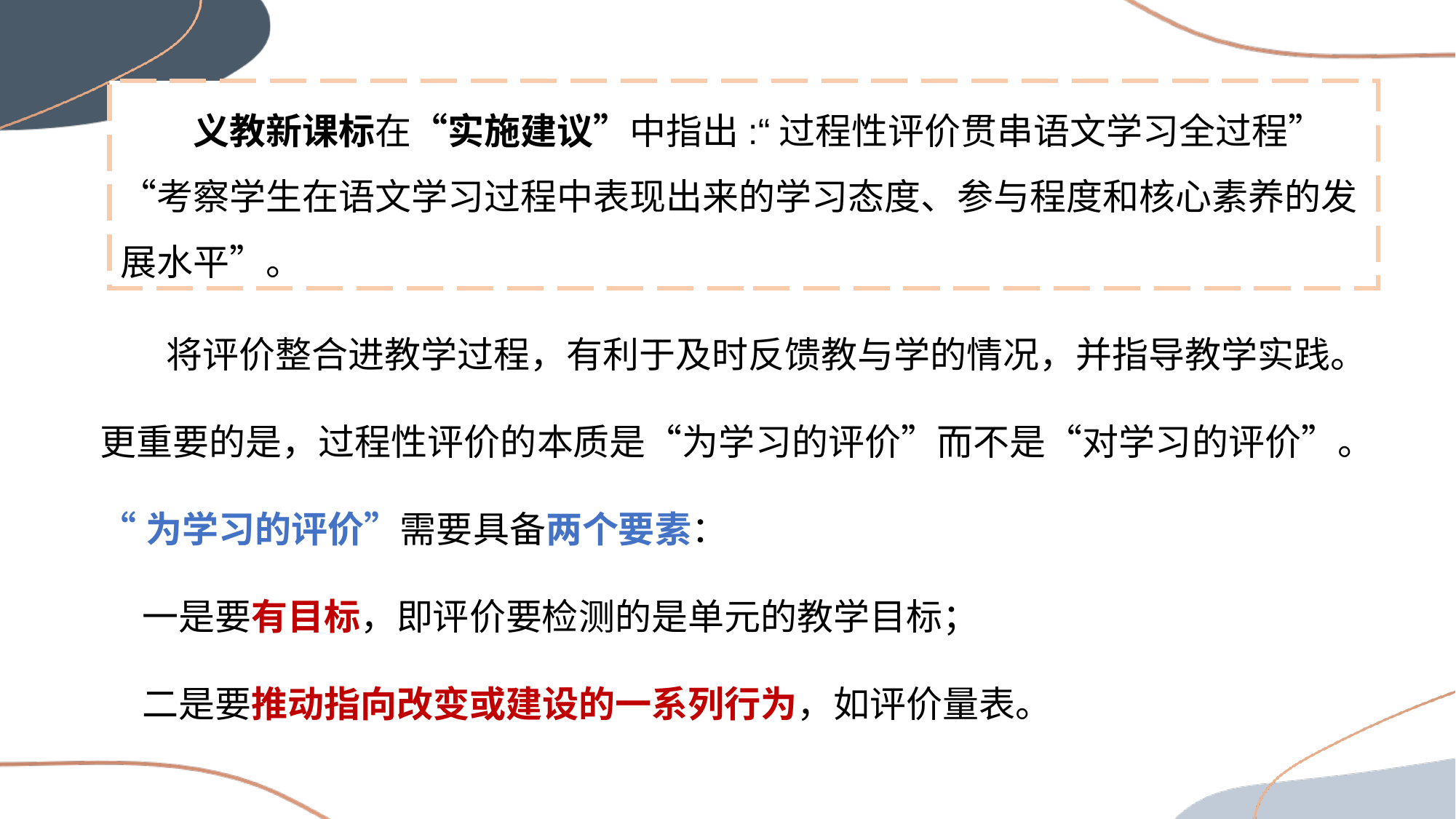

义教新课标在“实施建议”中指出:“过程性评价贯串语文学习全过程”“考察学生在语文学习过程中表现出来的学习态度、参与程度和核心素养的发展水平”。
       将评价整合进教学过程，有利于及时反馈教与学的情况，并指导教学实践。
更重要的是，过程性评价的本质是“为学习的评价”而不是“对学习的评价”。
“为学习的评价”需要具备两个要素：
    一是要有目标，即评价要检测的是单元的教学目标；
    二是要推动指向改变或建设的一系列行为，如评价量表。